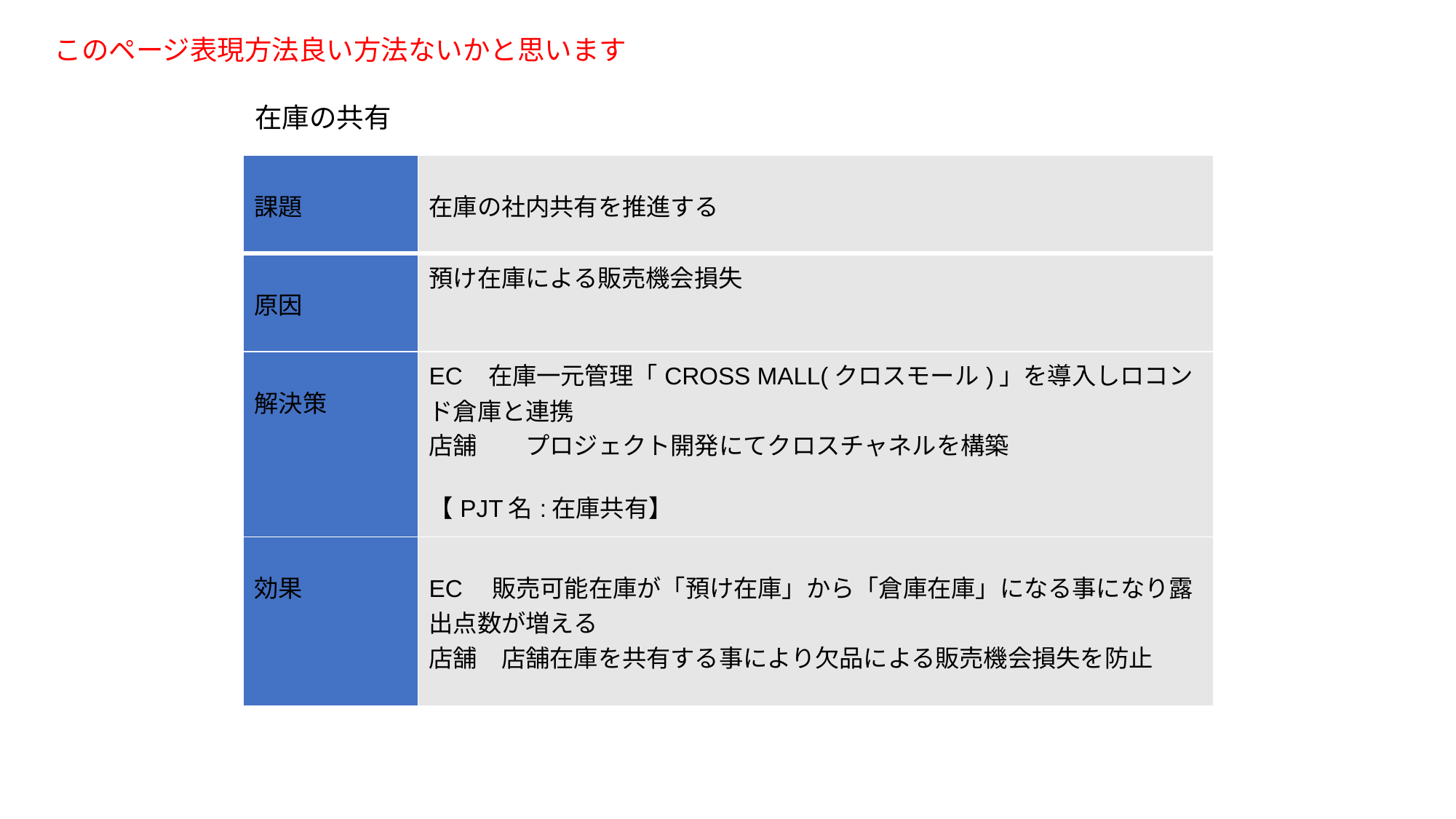

このページ表現方法良い方法ないかと思います

在庫の共有
| 課題 | 在庫の社内共有を推進する |
| --- | --- |
| 原因 | 預け在庫による販売機会損失 |
| 解決策 | EC 在庫一元管理「CROSS MALL(クロスモール)」を導入しロコンド倉庫と連携 店舗　　プロジェクト開発にてクロスチャネルを構築 【PJT名:在庫共有】 |
| 効果 | EC　販売可能在庫が「預け在庫」から「倉庫在庫」になる事になり露出点数が増える 店舗　店舗在庫を共有する事により欠品による販売機会損失を防止 |
ECモールにおける倉庫在庫の共有
店舗在庫を含めた在庫共有